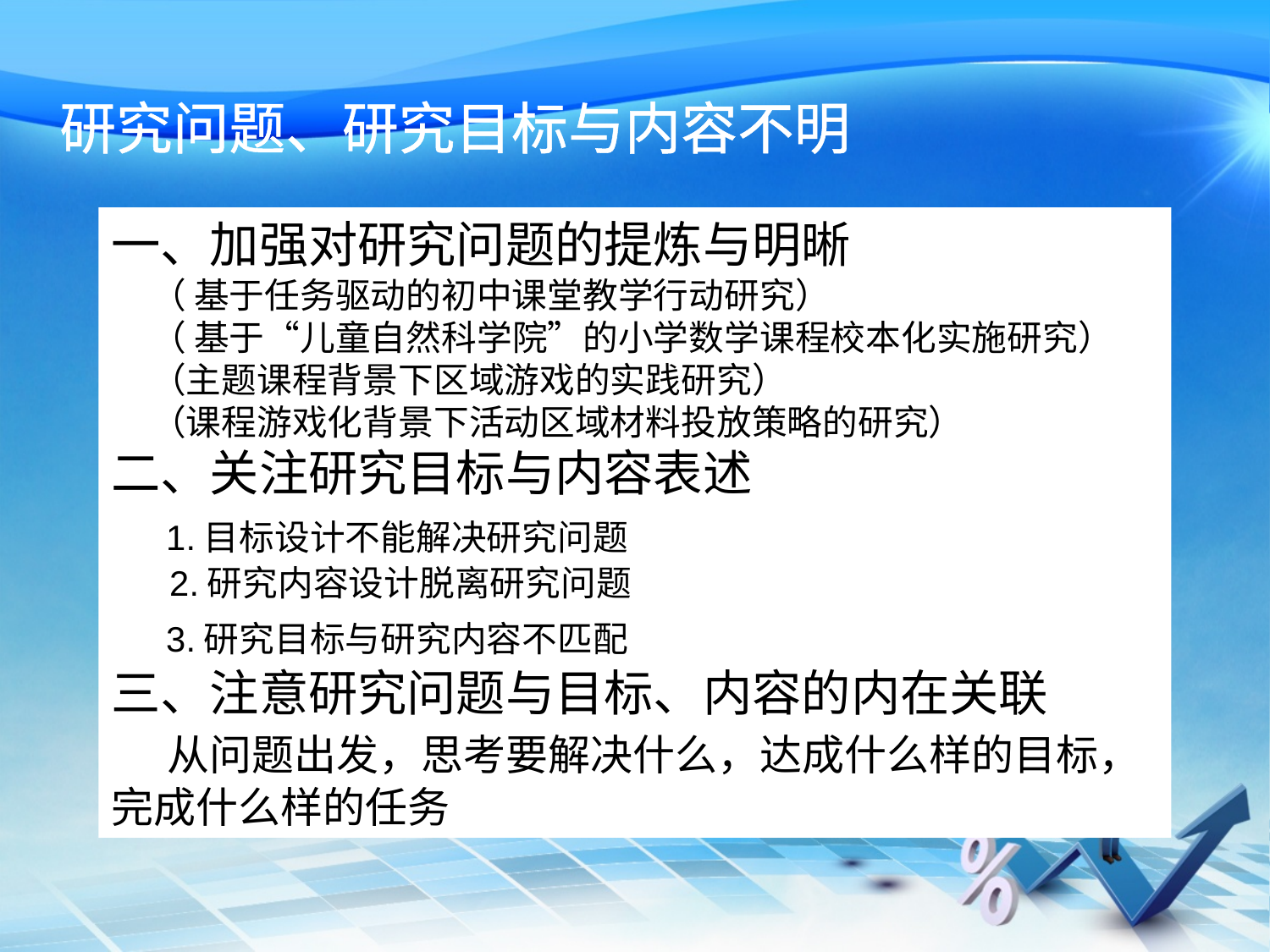

研究问题、研究目标与内容不明
一、加强对研究问题的提炼与明晰
    （ 基于任务驱动的初中课堂教学行动研究）
    （ 基于“儿童自然科学院”的小学数学课程校本化实施研究）
    （主题课程背景下区域游戏的实践研究）
    （课程游戏化背景下活动区域材料投放策略的研究）
二、关注研究目标与内容表述
    1.目标设计不能解决研究问题
      2.研究内容设计脱离研究问题
    3.研究目标与研究内容不匹配
三、注意研究问题与目标、内容的内在关联
    从问题出发，思考要解决什么，达成什么样的目标，完成什么样的任务